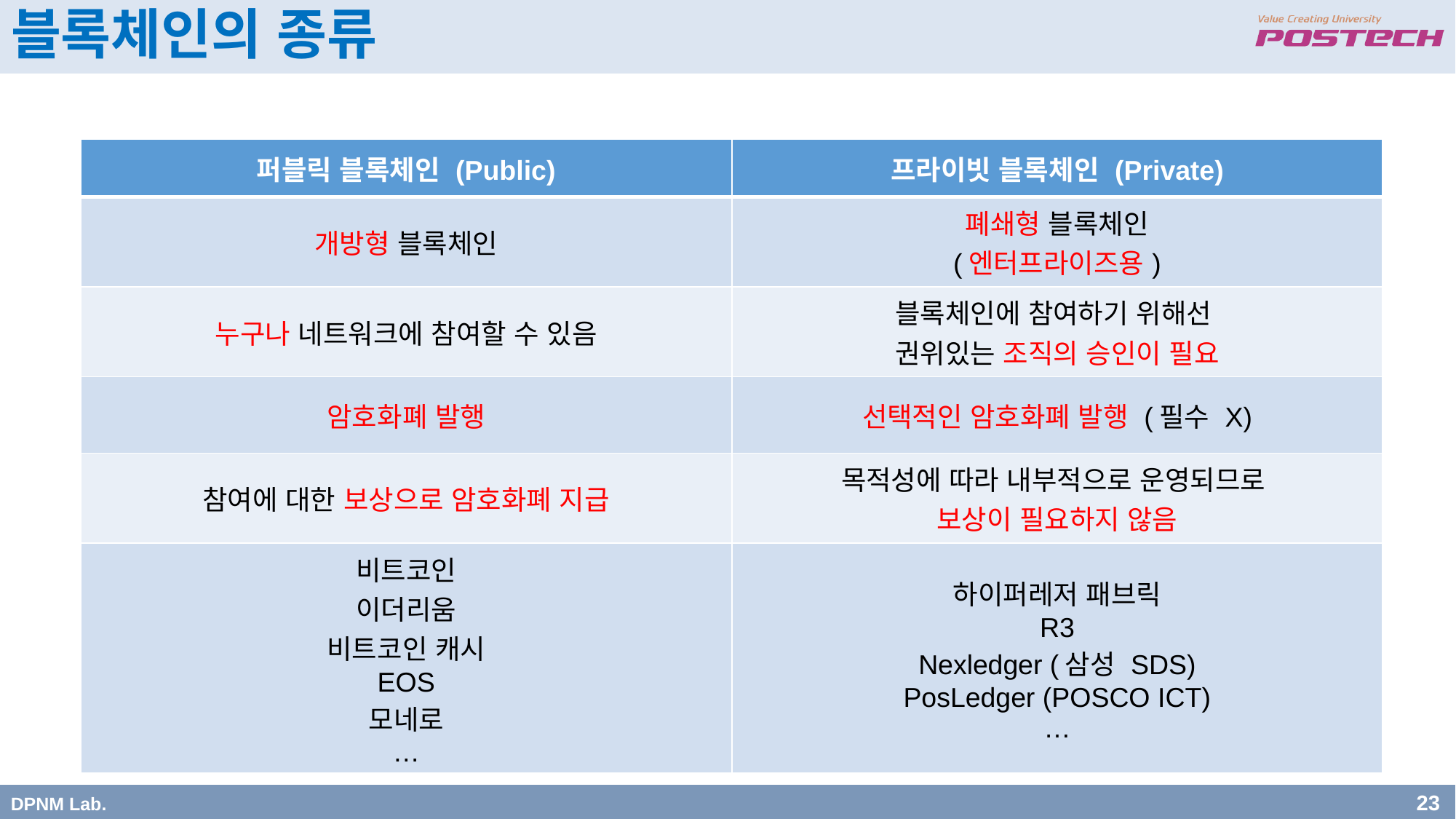

블록체인의 종류

| 퍼블릭 블록체인 (Public) | 프라이빗 블록체인 (Private) |
| --- | --- |
| 개방형 블록체인 | 폐쇄형 블록체인 (엔터프라이즈용) |
| 누구나 네트워크에 참여할 수 있음 | 블록체인에 참여하기 위해선 권위있는 조직의 승인이 필요 |
| 암호화폐 발행 | 선택적인 암호화폐 발행 (필수 X) |
| 참여에 대한 보상으로 암호화폐 지급 | 목적성에 따라 내부적으로 운영되므로 보상이 필요하지 않음 |
| 비트코인 이더리움 비트코인 캐시 EOS 모네로 … | 하이퍼레저 패브릭 R3 Nexledger (삼성 SDS) PosLedger (POSCO ICT) … |